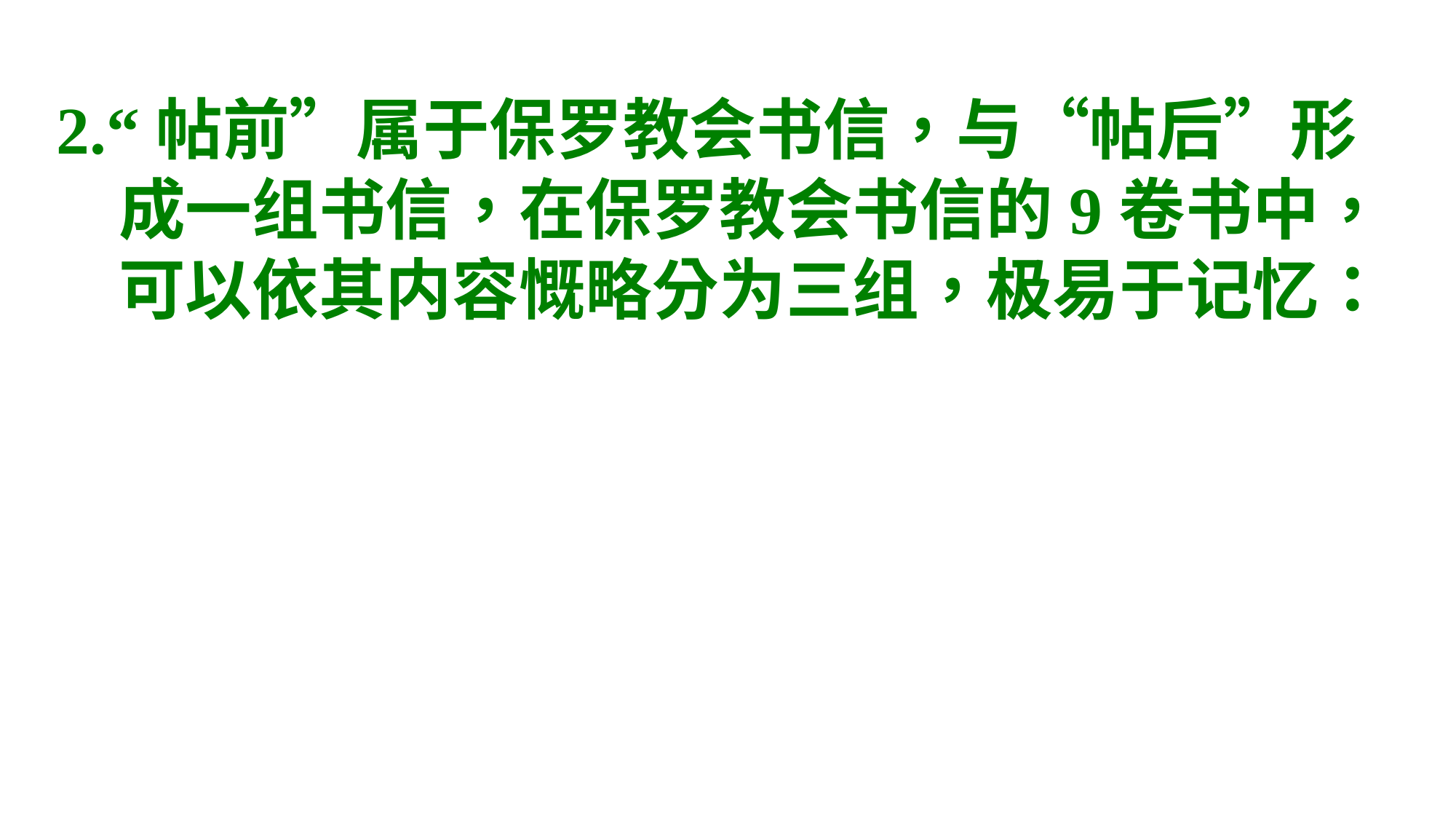

2.“帖前”属于保罗教会书信，与“帖后”形成一组书信，在保罗教会书信的9卷书中，可以依其内容慨略分为三组，极易于记忆：